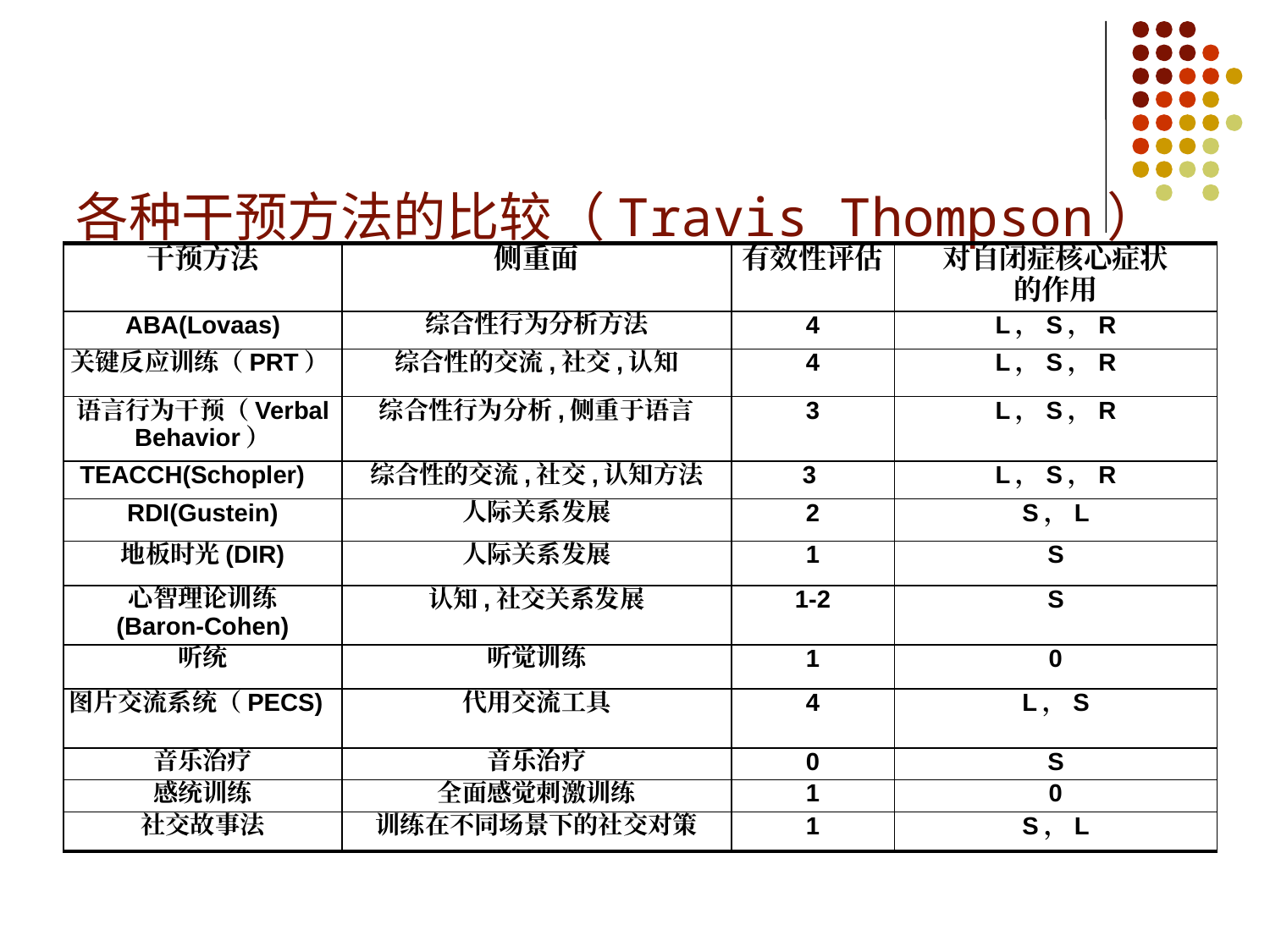

# 各种干预方法的比较（Travis Thompson）
| 干预方法 | 侧重面 | 有效性评估 | 对自闭症核心症状 的作用 |
| --- | --- | --- | --- |
| ABA(Lovaas) | 综合性行为分析方法 | 4 | L，S，R |
| 关键反应训练（PRT） | 综合性的交流,社交,认知 | 4 | L，S，R |
| 语言行为干预（Verbal Behavior） | 综合性行为分析,侧重于语言 | 3 | L，S，R |
| TEACCH(Schopler) | 综合性的交流,社交,认知方法 | 3 | L，S，R |
| RDI(Gustein) | 人际关系发展 | 2 | S，L |
| 地板时光(DIR) | 人际关系发展 | 1 | S |
| 心智理论训练 (Baron-Cohen) | 认知,社交关系发展 | 1-2 | S |
| 听统 | 听觉训练 | 1 | 0 |
| 图片交流系统（PECS) | 代用交流工具 | 4 | L，S |
| 音乐治疗 | 音乐治疗 | 0 | S |
| 感统训练 | 全面感觉刺激训练 | 1 | 0 |
| 社交故事法 | 训练在不同场景下的社交对策 | 1 | S，L |